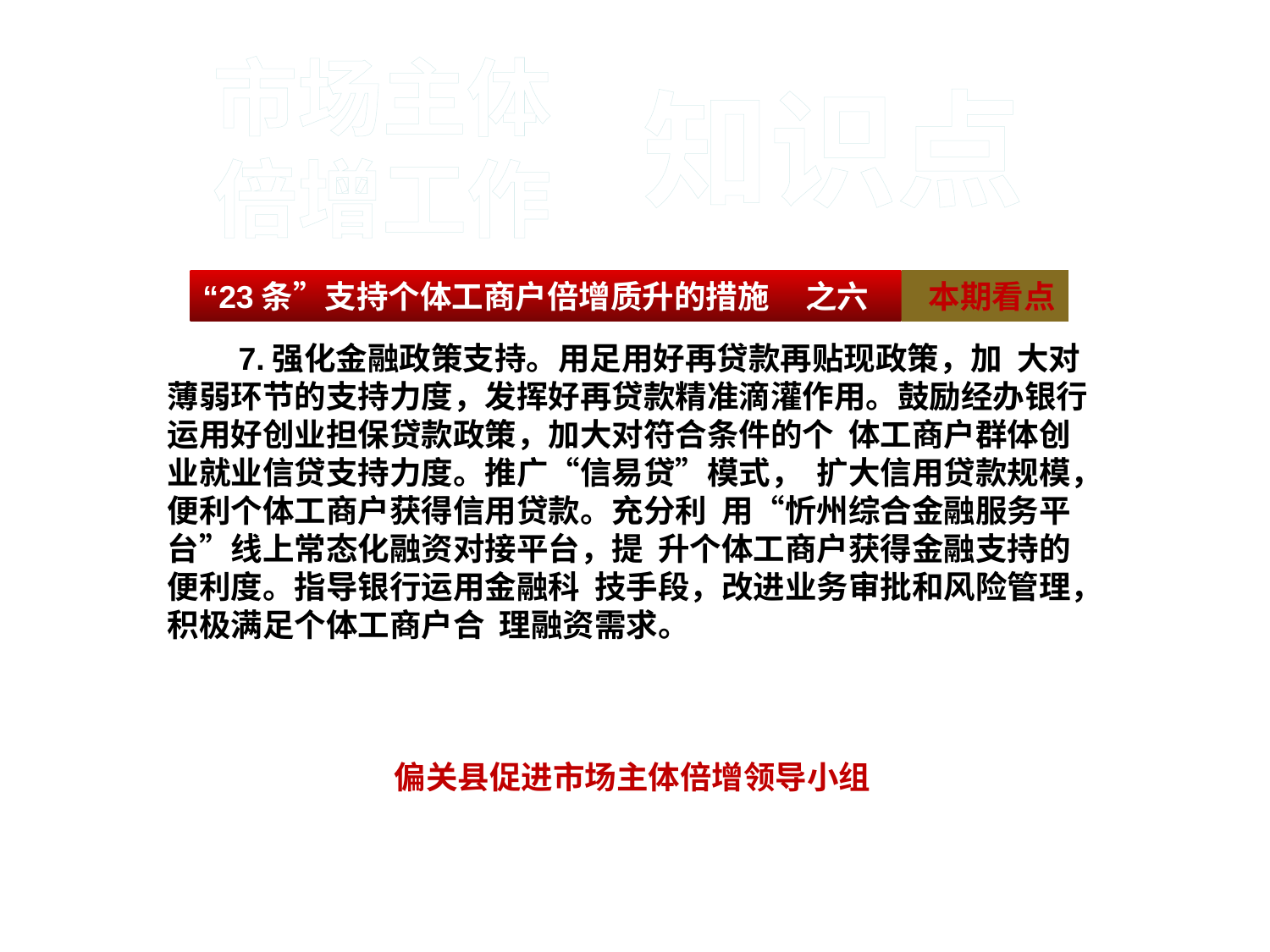

#

市场主体
倍增工作
知识点

        7.强化金融政策支持。用足用好再贷款再贴现政策，加  大对薄弱环节的支持力度，发挥好再贷款精准滴灌作用。鼓励经办银行运用好创业担保贷款政策，加大对符合条件的个  体工商户群体创业就业信贷支持力度。推广“信易贷”模式，  扩大信用贷款规模，便利个体工商户获得信用贷款。充分利  用“忻州综合金融服务平台”线上常态化融资对接平台，提  升个体工商户获得金融支持的便利度。指导银行运用金融科  技手段，改进业务审批和风险管理，积极满足个体工商户合  理融资需求。

偏关县促进市场主体倍增领导小组
“23条”支持个体工商户倍增质升的措施     之六
 本期看点